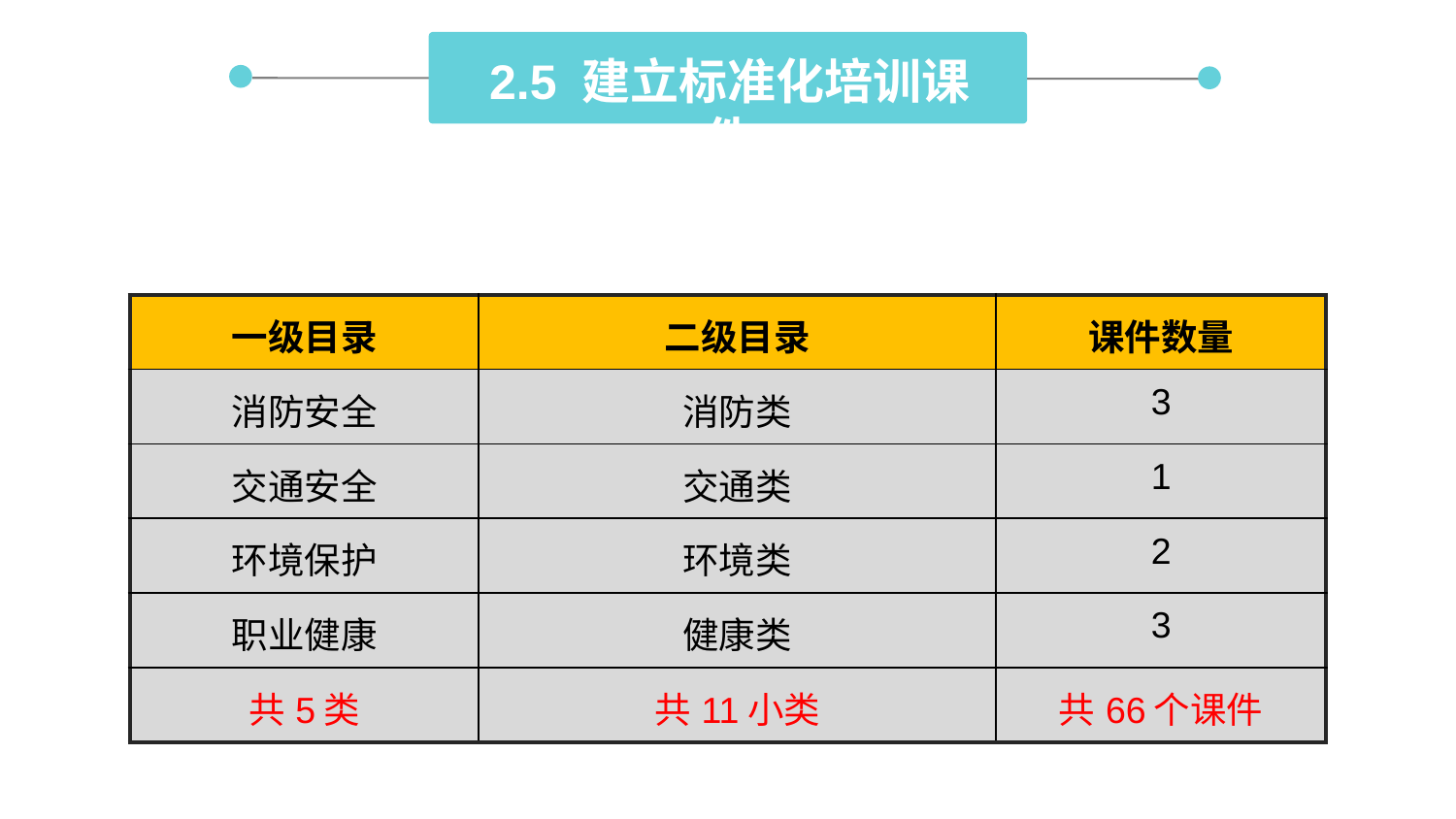

2.5 建立标准化培训课件

| 一级目录 | 二级目录 | 课件数量 |
| --- | --- | --- |
| 消防安全 | 消防类 | 3 |
| 交通安全 | 交通类 | 1 |
| 环境保护 | 环境类 | 2 |
| 职业健康 | 健康类 | 3 |
| 共5类 | 共11小类 | 共66个课件 |